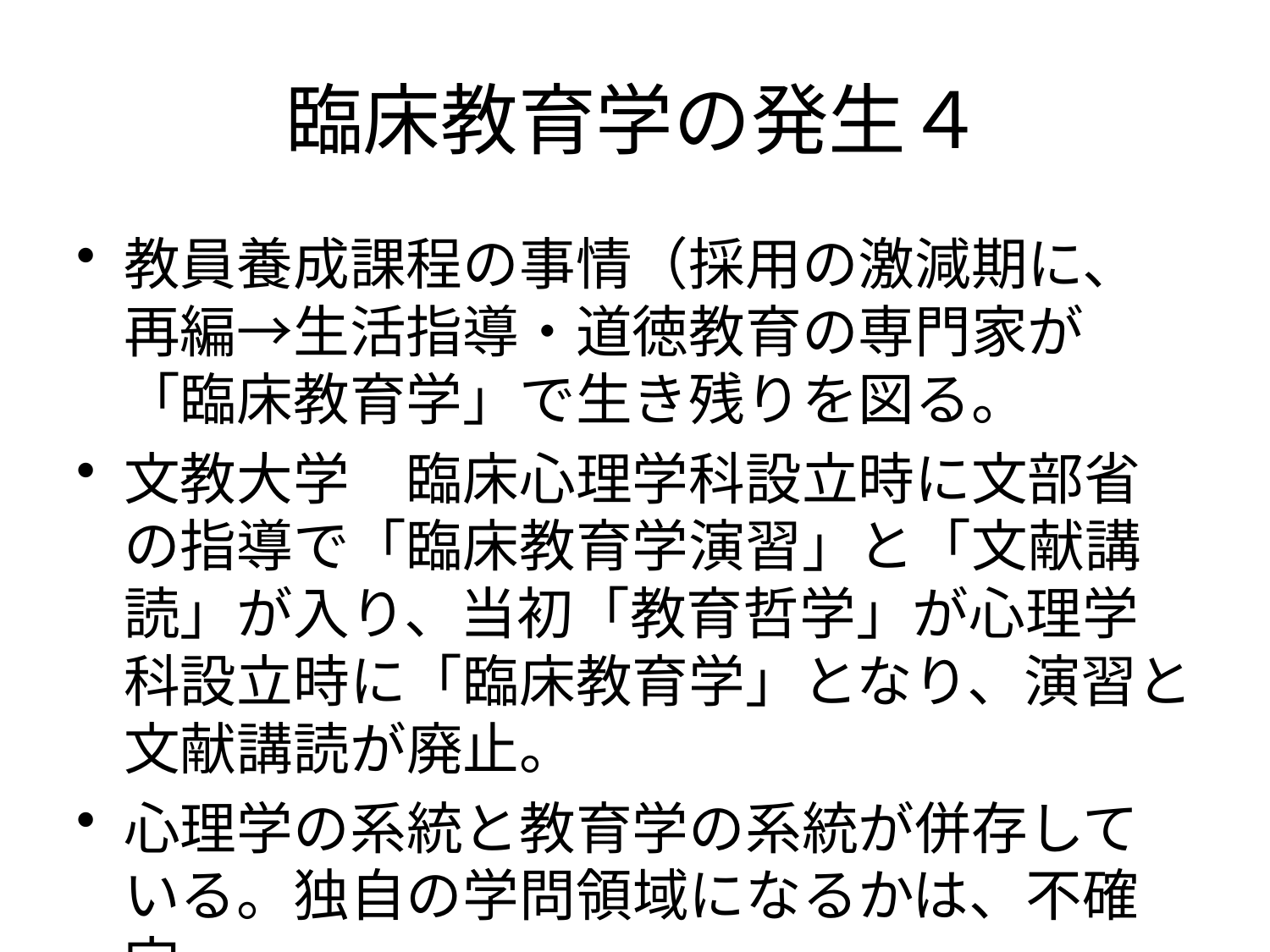

# 臨床教育学の発生４
教員養成課程の事情（採用の激減期に、再編→生活指導・道徳教育の専門家が「臨床教育学」で生き残りを図る。
文教大学　臨床心理学科設立時に文部省の指導で「臨床教育学演習」と「文献講読」が入り、当初「教育哲学」が心理学科設立時に「臨床教育学」となり、演習と文献講読が廃止。
心理学の系統と教育学の系統が併存している。独自の学問領域になるかは、不確定